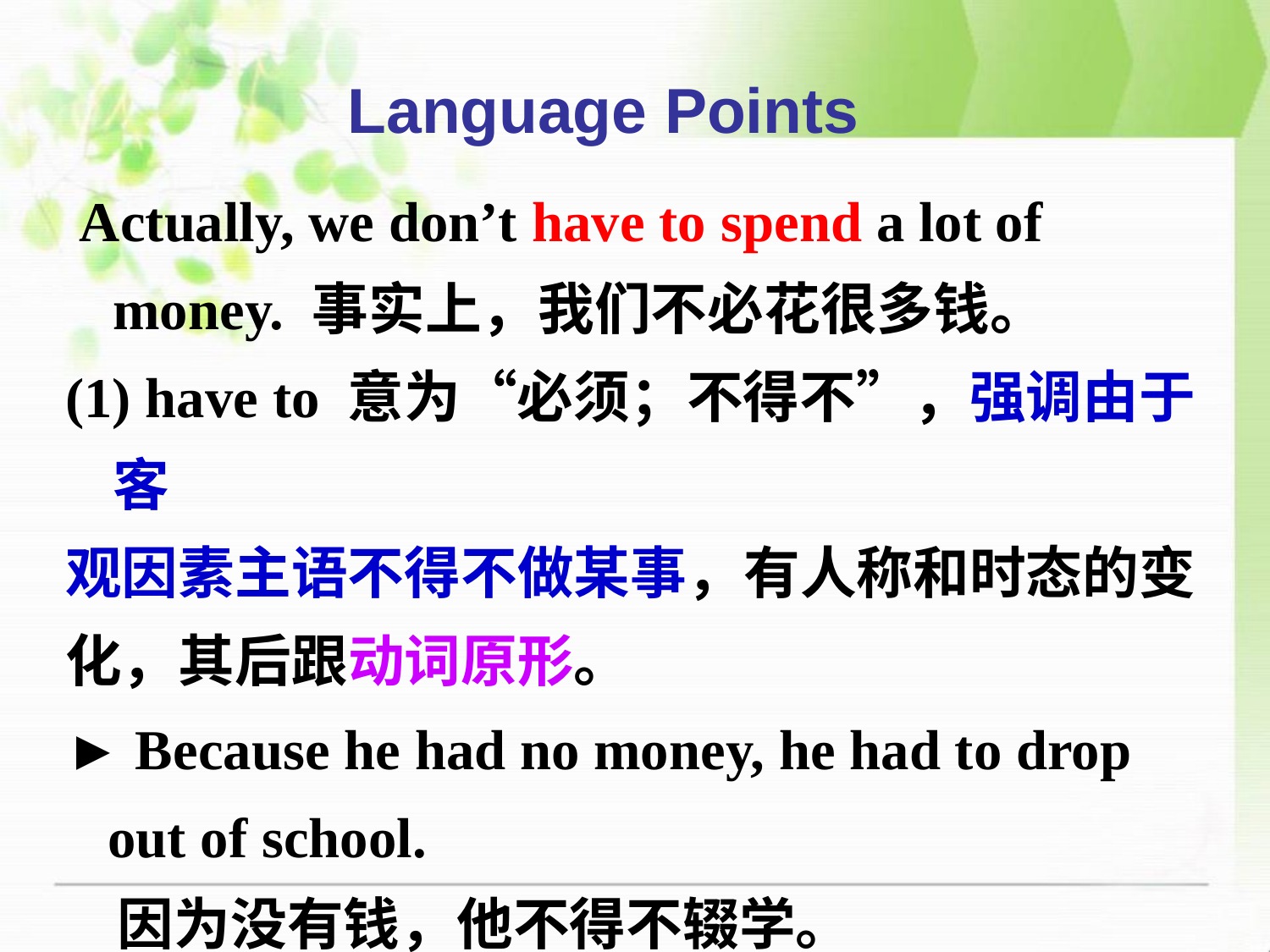

Language Points
 Actually, we don’t have to spend a lot of money. 事实上，我们不必花很多钱。
 have to 意为“必须；不得不”，强调由于客
观因素主语不得不做某事，有人称和时态的变
化，其后跟动词原形。
► Because he had no money, he had to drop
   out of school.
   因为没有钱，他不得不辍学。